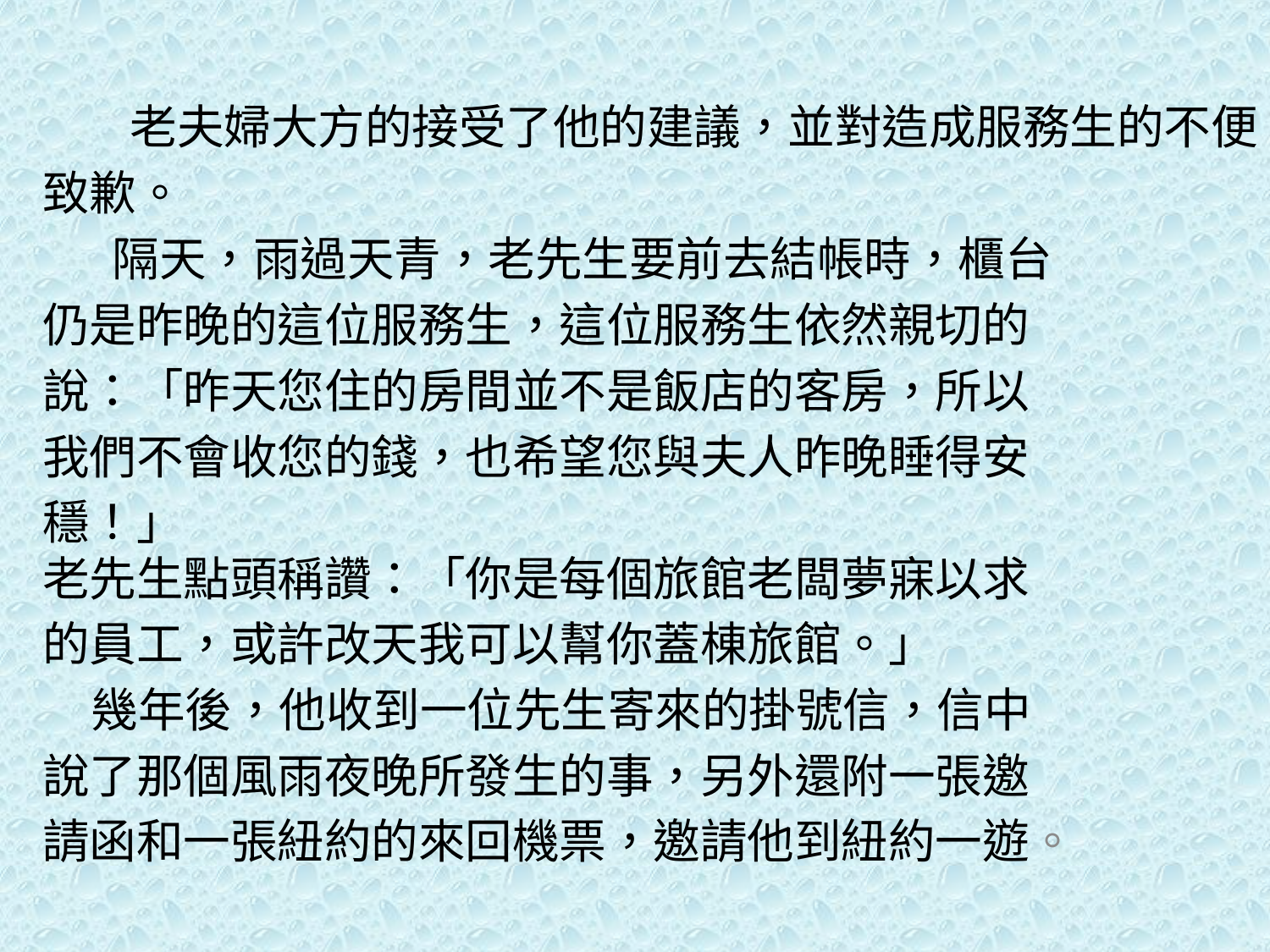

老夫婦大方的接受了他的建議，並對造成服務生的不便致歉。
      隔天，雨過天青，老先生要前去結帳時，櫃台
仍是昨晚的這位服務生，這位服務生依然親切的
說：「昨天您住的房間並不是飯店的客房，所以
我們不會收您的錢，也希望您與夫人昨晚睡得安
穩！」
老先生點頭稱讚：「你是每個旅館老闆夢寐以求
的員工，或許改天我可以幫你蓋棟旅館。」
    幾年後，他收到一位先生寄來的掛號信，信中
說了那個風雨夜晚所發生的事，另外還附一張邀
請函和一張紐約的來回機票，邀請他到紐約一遊。